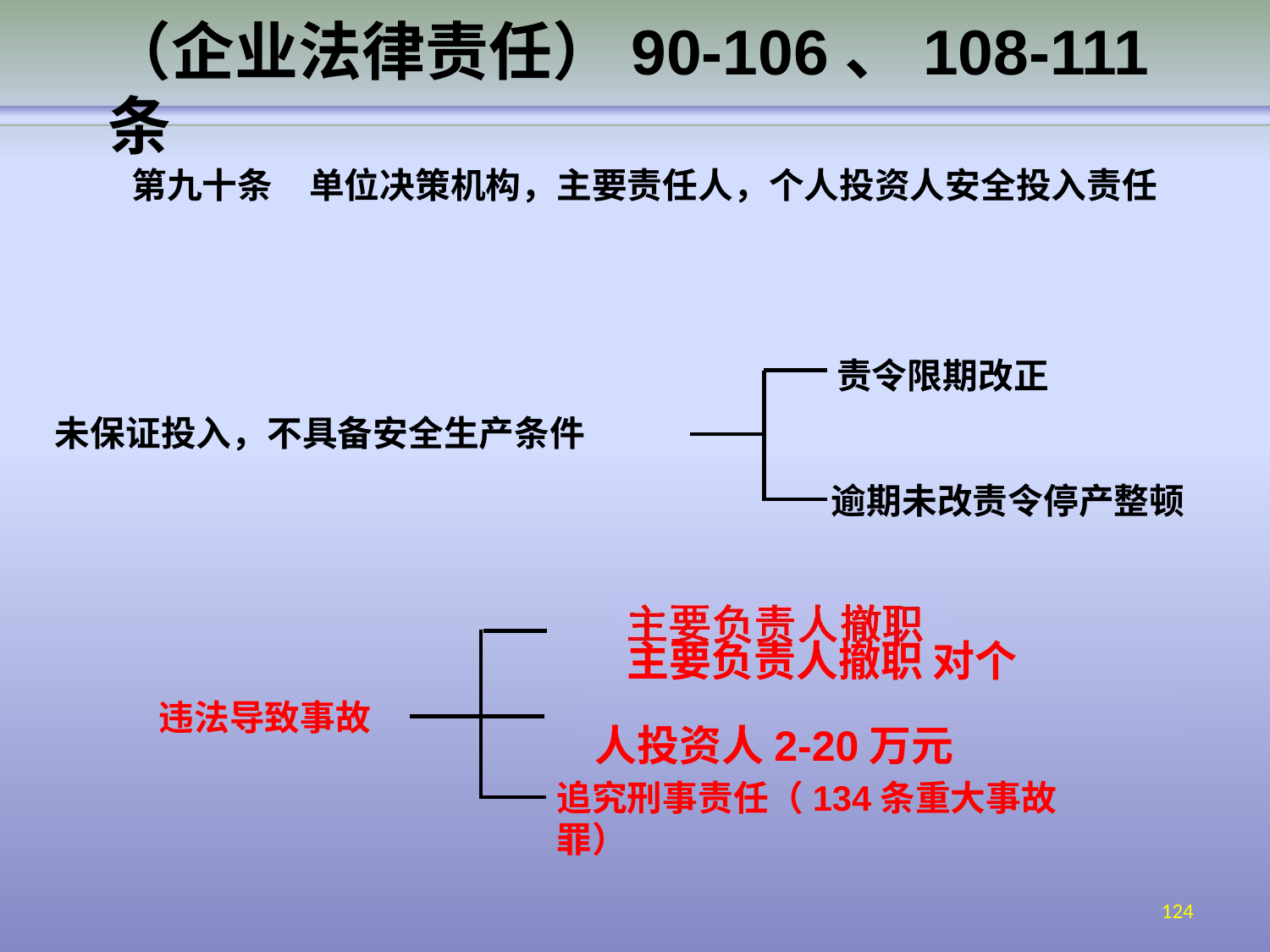

# （企业法律责任）90-106、108-111条
第九十条
单位决策机构，主要责任人，个人投资人安全投入责任
责令限期改正
未保证投入，不具备安全生产条件
逾期未改责令停产整顿

主要负责人撤职 对个人投资人2-20万元

违法导致事故

追究刑事责任（134条重大事故罪）

124